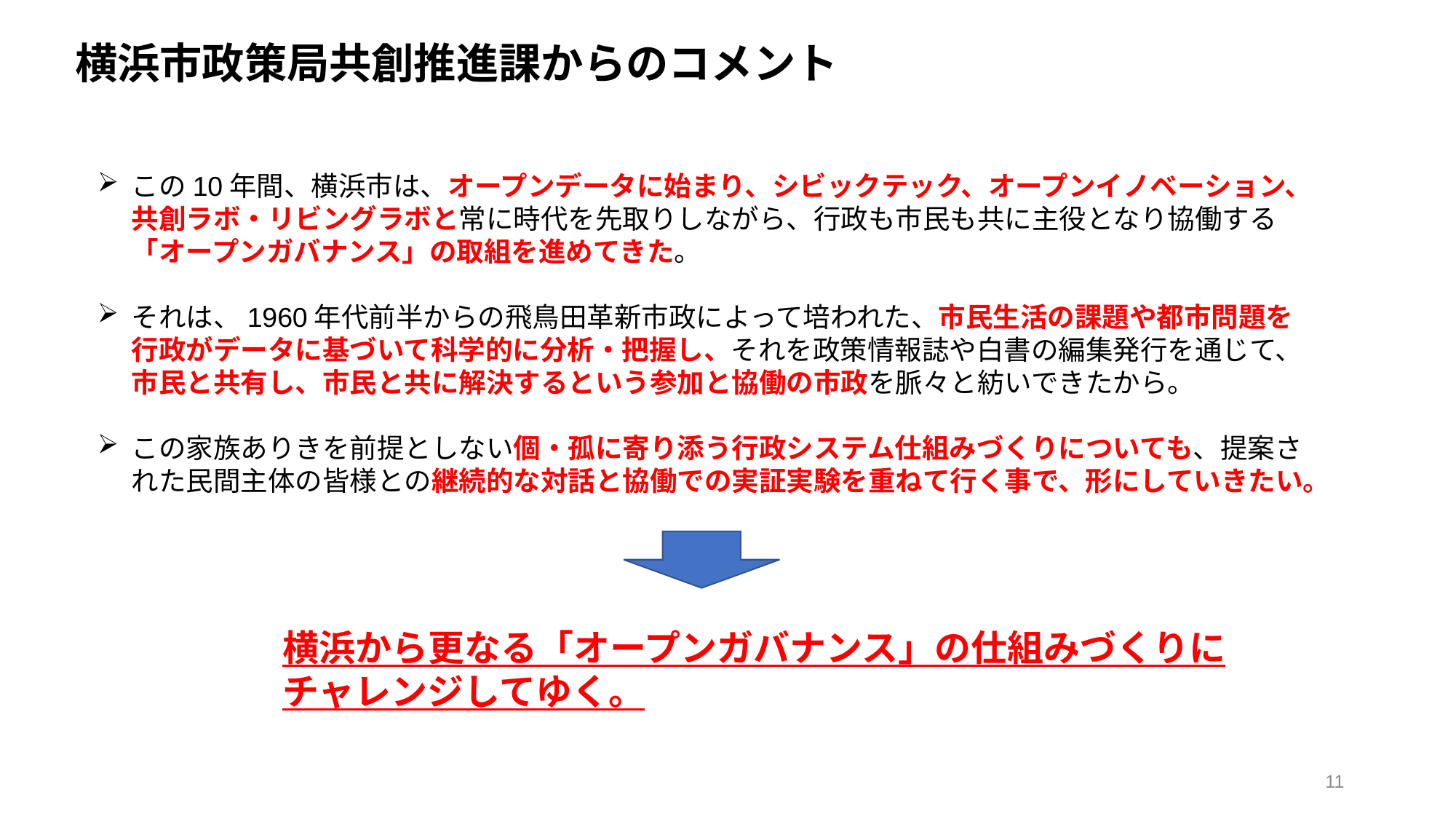

横浜市政策局共創推進課からのコメント
この10年間、横浜市は、オープンデータに始まり、シビックテック、オープンイノベーション、共創ラボ・リビングラボと常に時代を先取りしながら、行政も市民も共に主役となり協働する「オープンガバナンス」の取組を進めてきた。

それは、1960年代前半からの飛鳥田革新市政によって培われた、市民生活の課題や都市問題を行政がデータに基づいて科学的に分析・把握し、それを政策情報誌や白書の編集発行を通じて、市民と共有し、市民と共に解決するという参加と協働の市政を脈々と紡いできたから。

この家族ありきを前提としない個・孤に寄り添う行政システム仕組みづくりについても、提案された民間主体の皆様との継続的な対話と協働での実証実験を重ねて行く事で、形にしていきたい。

横浜から更なる「オープンガバナンス」の仕組みづくりにチャレンジしてゆく。
11